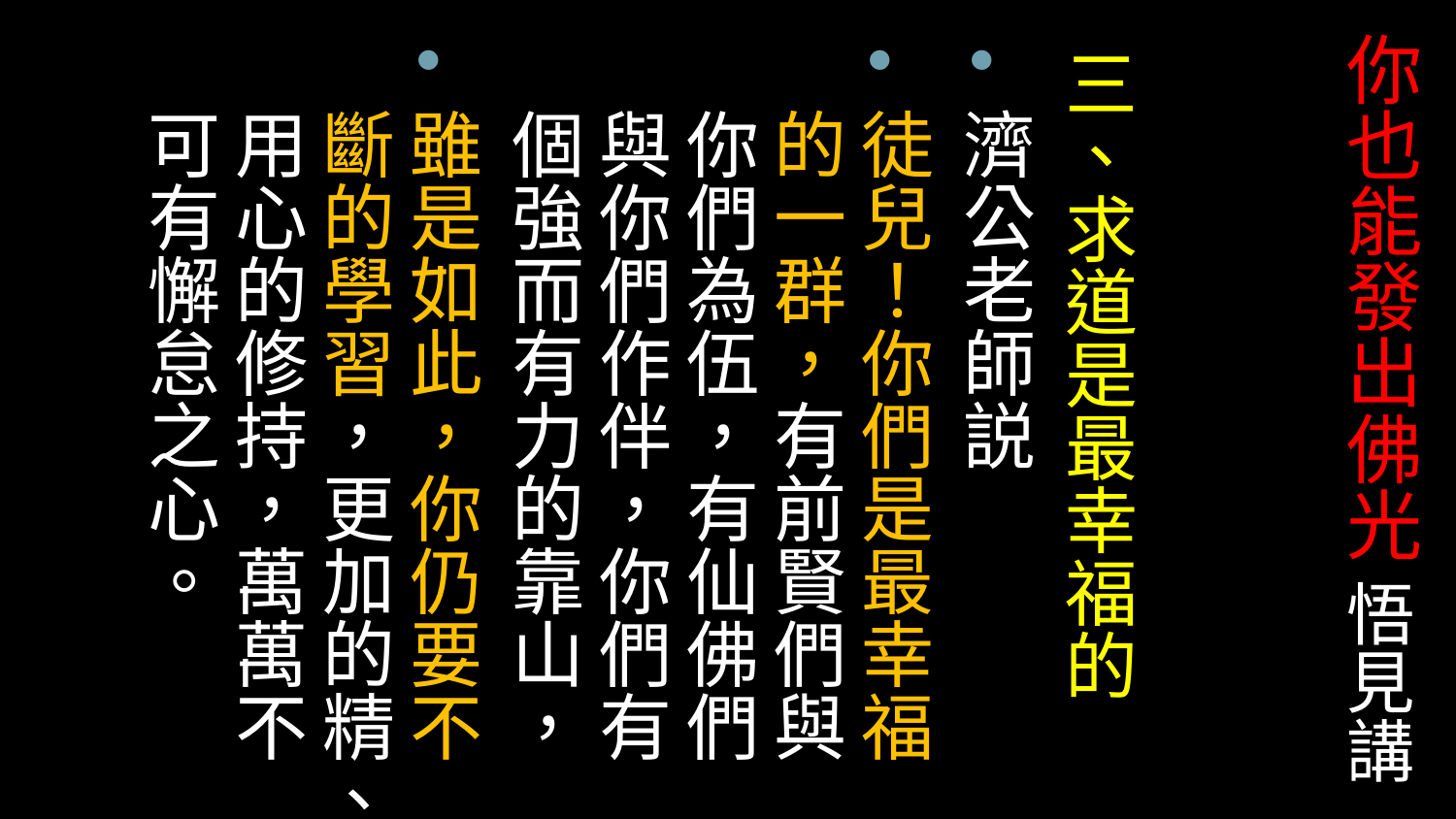

# 你也能發出佛光 悟見講
三、求道是最幸福的
濟公老師説
徒兒！你們是最幸福的一群，有前賢們與你們為伍，有仙佛們與你們作伴，你們有個強而有力的靠山，
雖是如此，你仍要不斷的學習，更加的精、用心的修持，萬萬不可有懈怠之心。